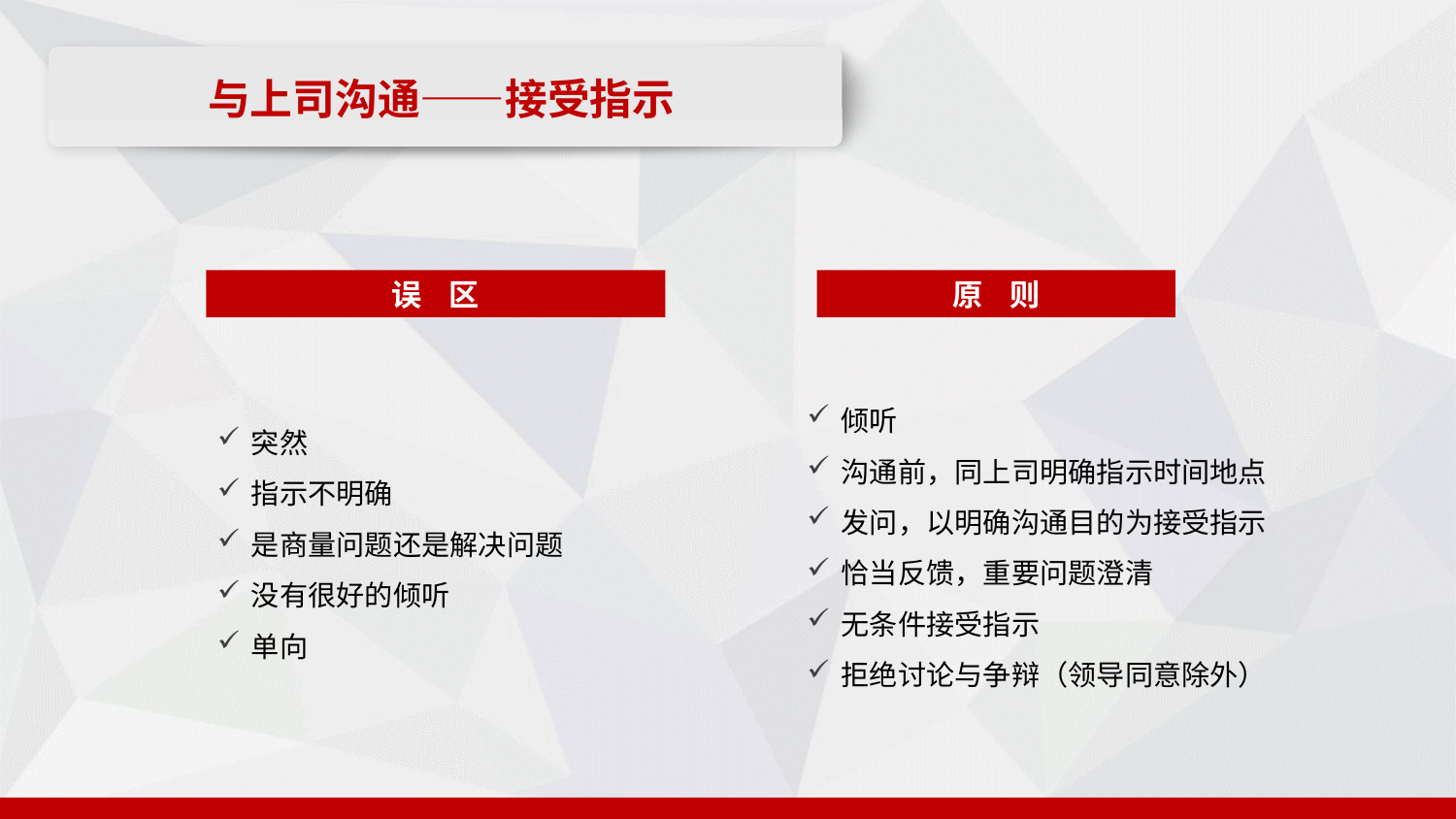

与上司沟通——接受指示
误  区
原  则
倾听
沟通前，同上司明确指示时间地点
发问，以明确沟通目的为接受指示
恰当反馈，重要问题澄清
无条件接受指示
拒绝讨论与争辩（领导同意除外）
突然
指示不明确
是商量问题还是解决问题
没有很好的倾听
单向